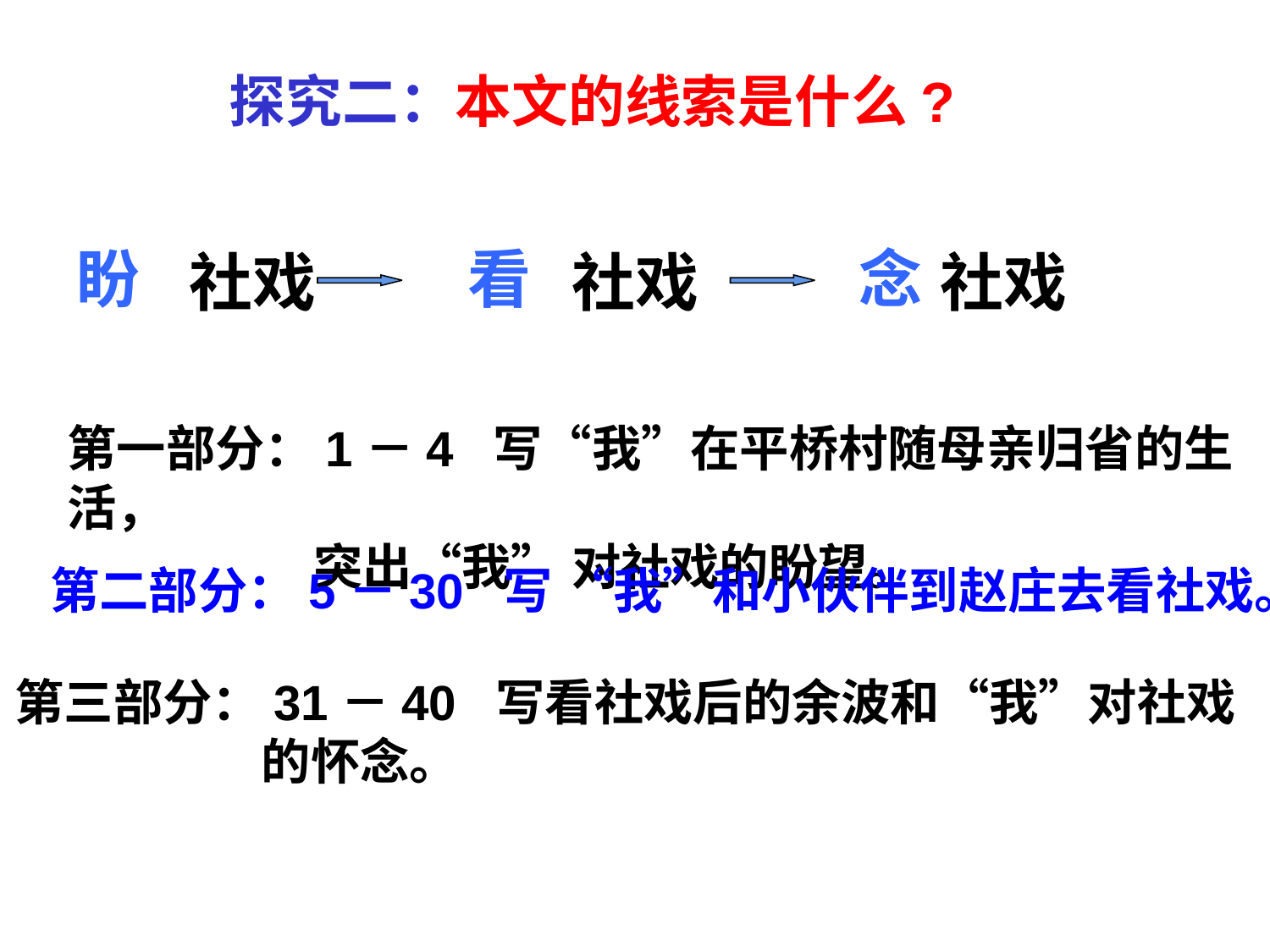

探究二：本文的线索是什么?
盼
看
念
社戏                  社戏                 社戏

第一部分：1－4  写“我”在平桥村随母亲归省的生活，
　　　　　突出“我” 对社戏的盼望。
第二部分：5－30  写 “我”和小伙伴到赵庄去看社戏。
第三部分：31－40  写看社戏后的余波和“我”对社戏
　　　　　的怀念。